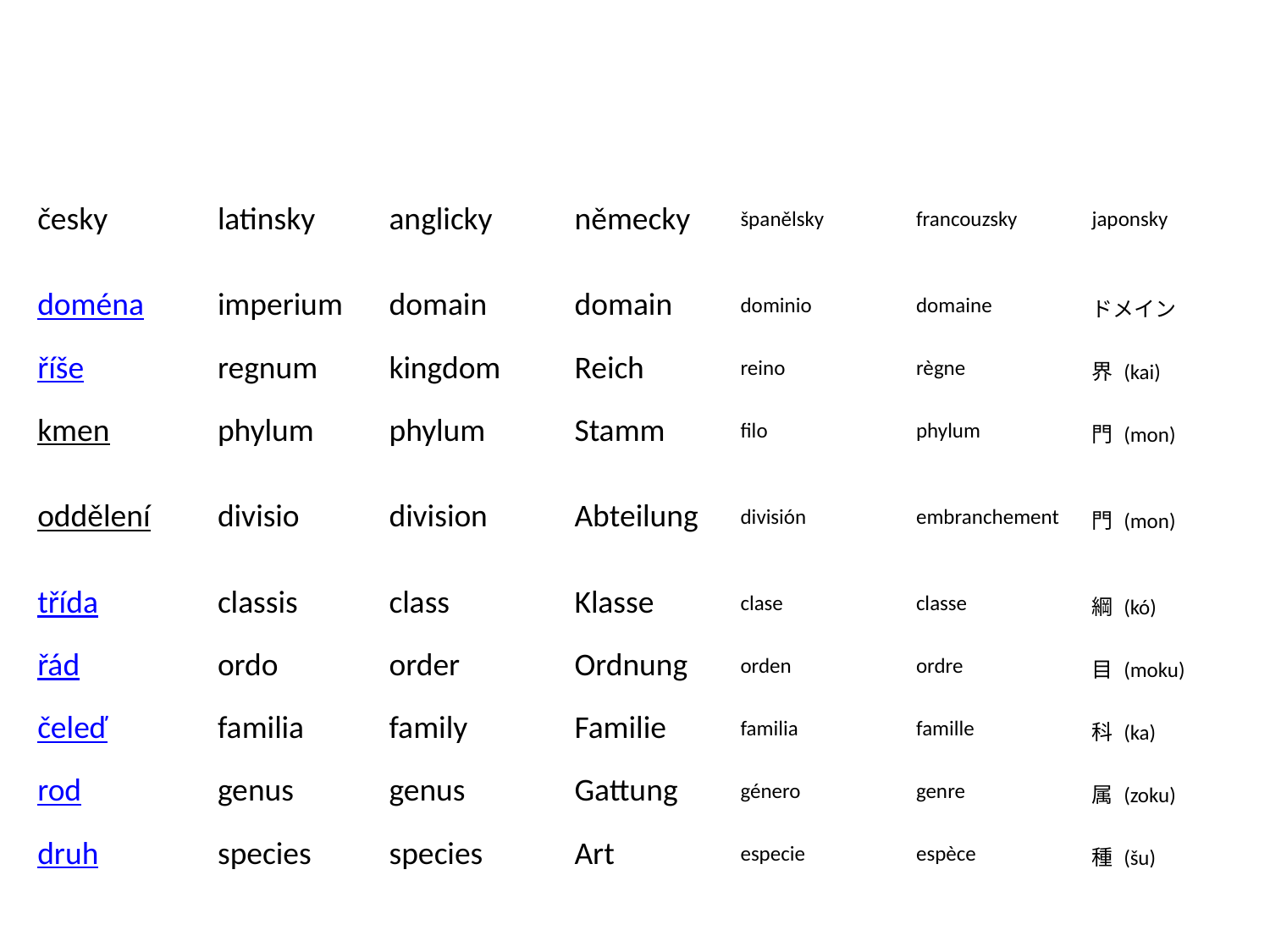

#
| česky | latinsky | anglicky | německy | španělsky | francouzsky | japonsky |
| --- | --- | --- | --- | --- | --- | --- |
| doména | imperium | domain | domain | dominio | domaine | ドメイン |
| říše | regnum | kingdom | Reich | reino | règne | 界 (kai) |
| kmen | phylum | phylum | Stamm | filo | phylum | 門 (mon) |
| oddělení | divisio | division | Abteilung | división | embranchement | 門 (mon) |
| třída | classis | class | Klasse | clase | classe | 綱 (kó) |
| řád | ordo | order | Ordnung | orden | ordre | 目 (moku) |
| čeleď | familia | family | Familie | familia | famille | 科 (ka) |
| rod | genus | genus | Gattung | género | genre | 属 (zoku) |
| druh | species | species | Art | especie | espèce | 種 (šu) |